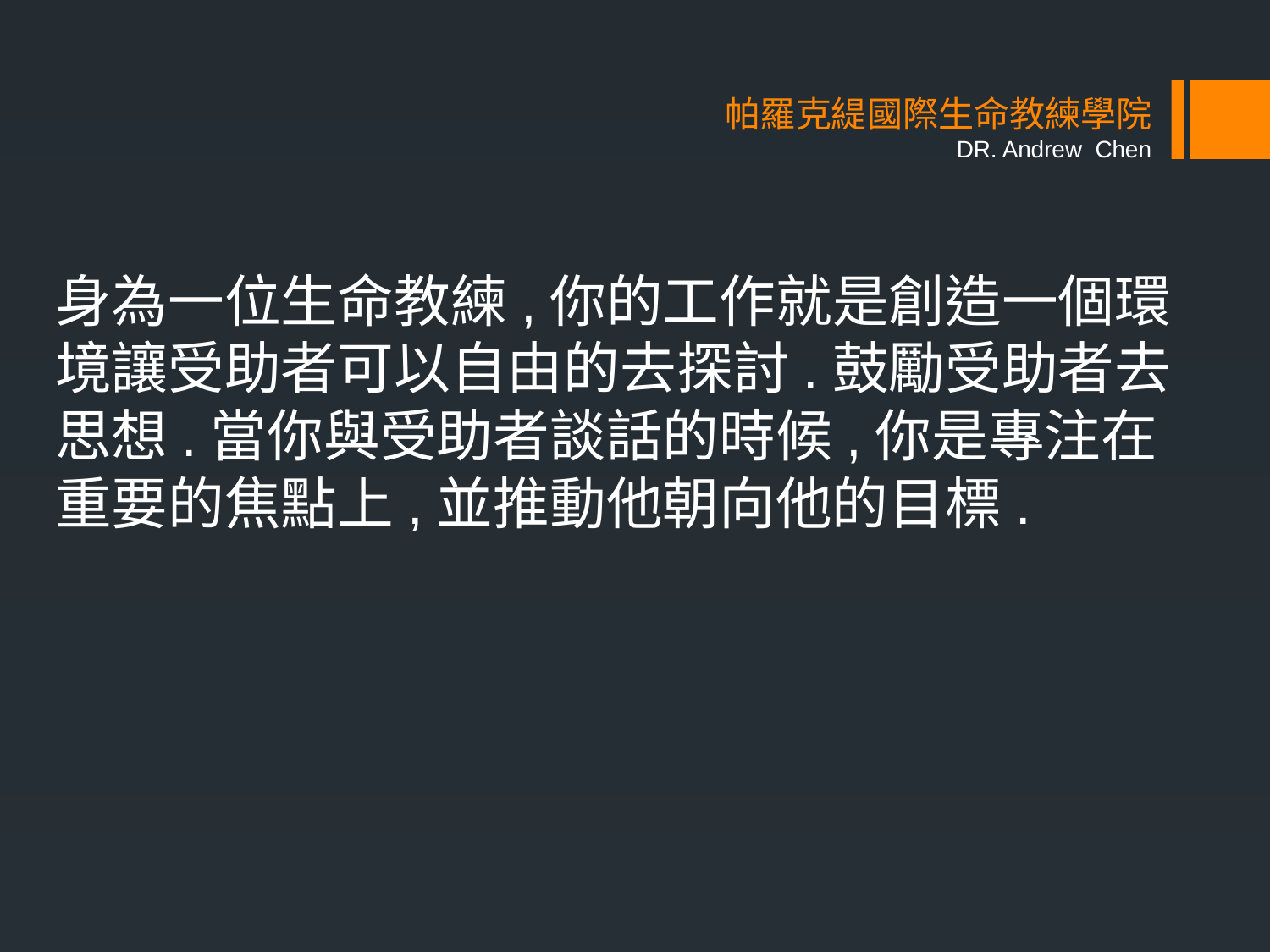

# 帕羅克緹國際生命教練學院 DR. Andrew  Chen

身為一位生命教練,你的工作就是創造一個環境讓受助者可以自由的去探討.鼓勵受助者去思想.當你與受助者談話的時候,你是專注在重要的焦點上,並推動他朝向他的目標.